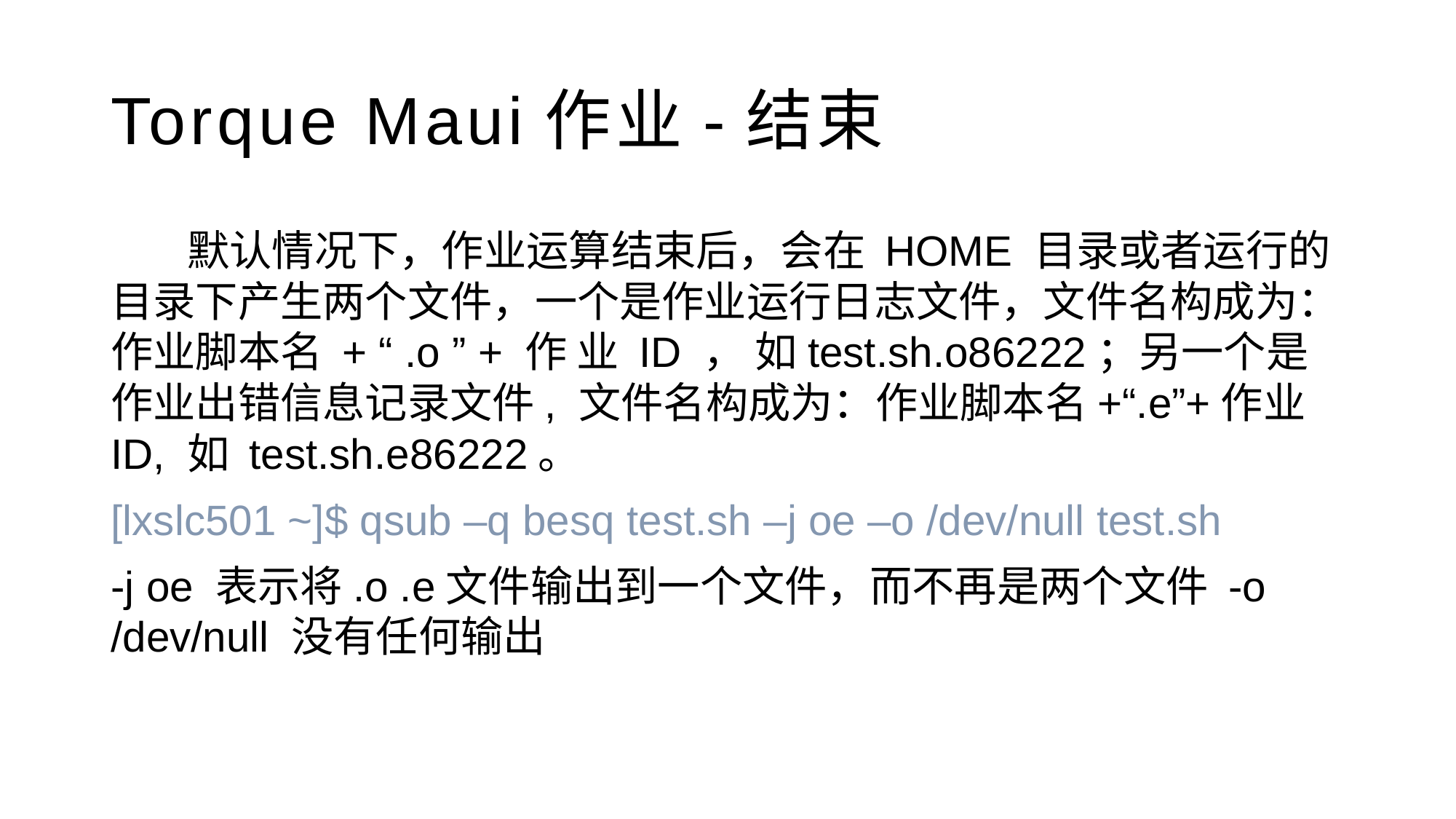

# Torque Maui作业-结束
       默认情况下，作业运算结束后，会在 HOME 目录或者运行的目录下产生两个文件，一个是作业运行日志文件，文件名构成为：作业脚本名 + “ .o ” + 作 业 ID ， 如test.sh.o86222；另一个是作业出错信息记录文件, 文件名构成为：作业脚本名+“.e”+作业 ID, 如 test.sh.e86222。
[lxslc501 ~]$ qsub –q besq test.sh –j oe –o /dev/null test.sh
-j oe 表示将.o .e文件输出到一个文件，而不再是两个文件 -o /dev/null 没有任何输出